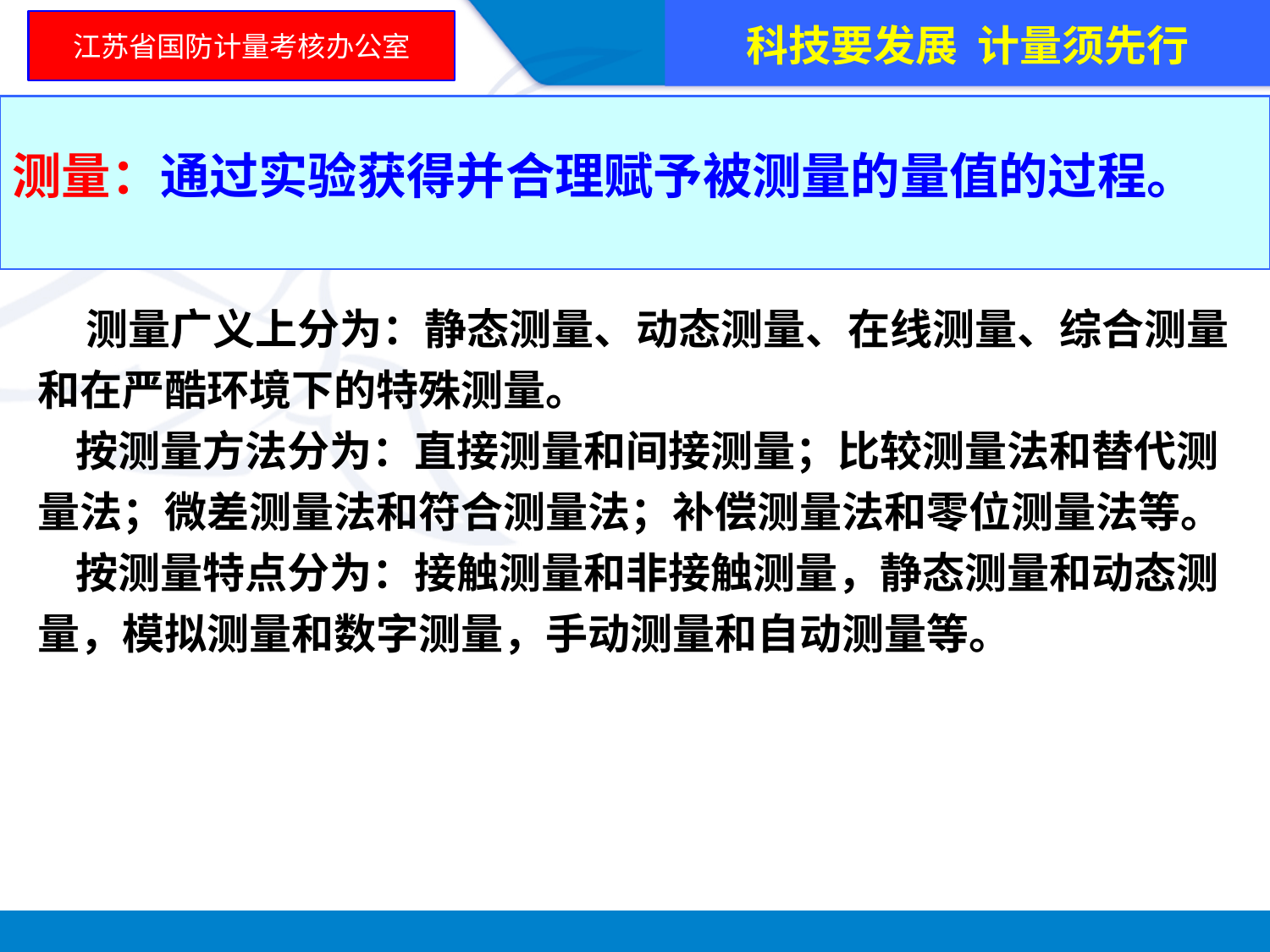

科技要发展  计量须先行
江苏省国防计量考核办公室
测量：通过实验获得并合理赋予被测量的量值的过程。

    测量广义上分为：静态测量、动态测量、在线测量、综合测量和在严酷环境下的特殊测量。
    按测量方法分为：直接测量和间接测量；比较测量法和替代测量法；微差测量法和符合测量法；补偿测量法和零位测量法等。
    按测量特点分为：接触测量和非接触测量，静态测量和动态测量，模拟测量和数字测量，手动测量和自动测量等。